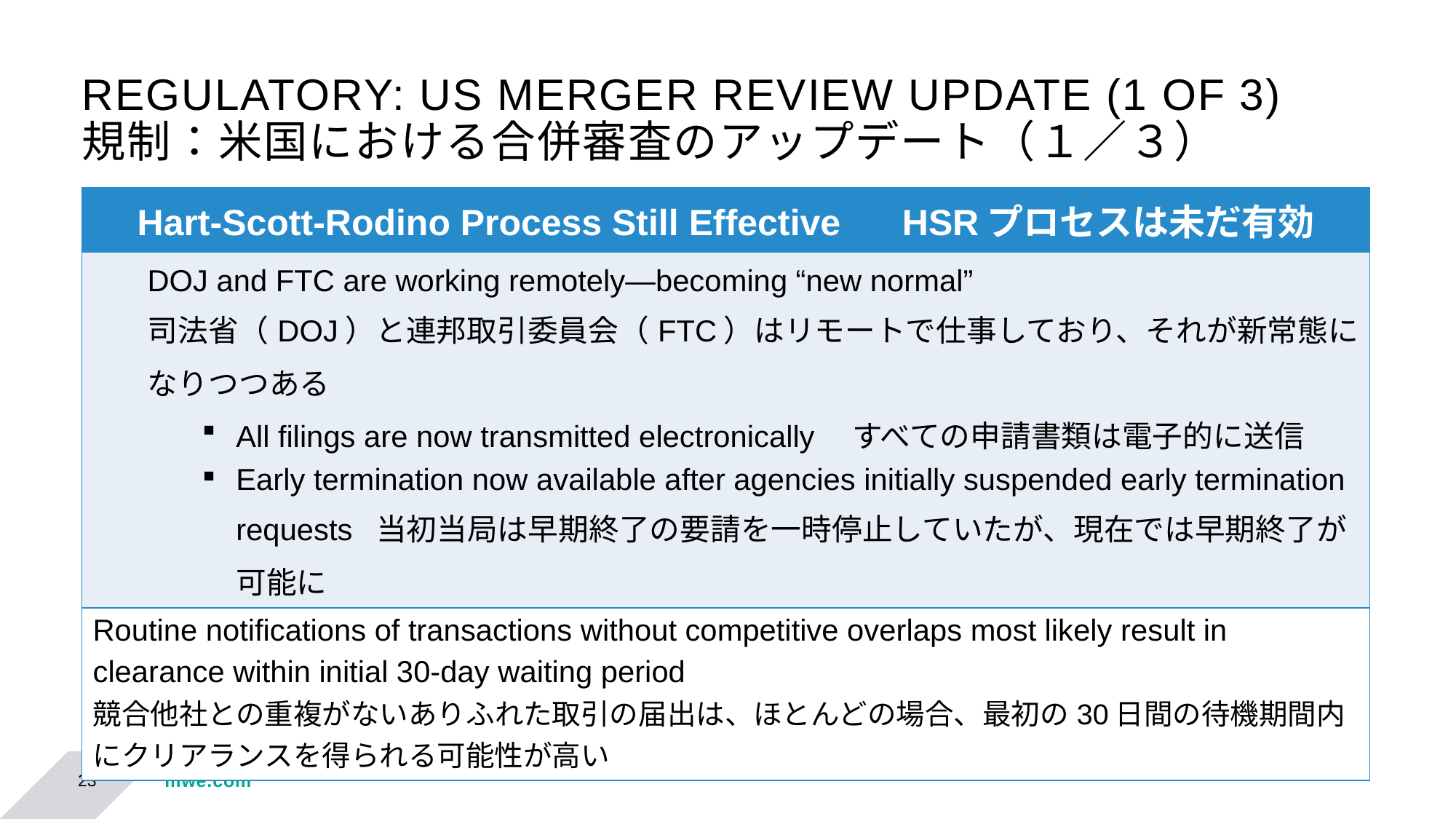

# REGULATORY: US MERGER REVIEW UPDATE (1 OF 3) 規制：米国における合併審査のアップデート（１／３）
| Hart-Scott-Rodino Process Still Effective HSRプロセスは未だ有効 |
| --- |
| DOJ and FTC are working remotely—becoming “new normal” 司法省（DOJ）と連邦取引委員会（FTC）はリモートで仕事しており、それが新常態になりつつある All filings are now transmitted electronically　すべての申請書類は電子的に送信 Early termination now available after agencies initially suspended early termination requests 当初当局は早期終了の要請を一時停止していたが、現在では早期終了が可能に |
| Routine notifications of transactions without competitive overlaps most likely result in clearance within initial 30-day waiting period　 競合他社との重複がないありふれた取引の届出は、ほとんどの場合、最初の30日間の待機期間内にクリアランスを得られる可能性が高い |
23